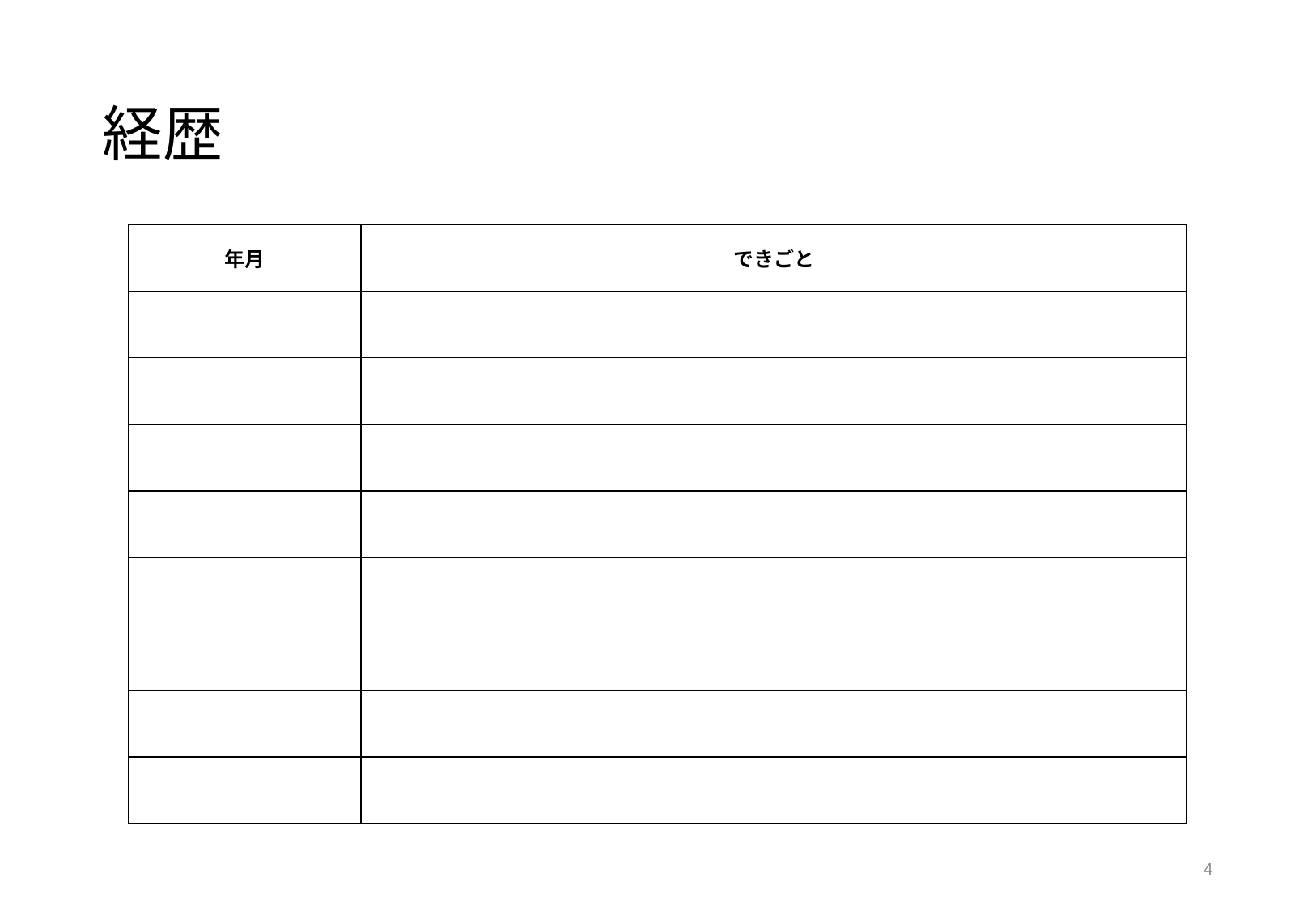

# 経歴
| 年月 | できごと |
| --- | --- |
|  |  |
|  |  |
|  |  |
|  |  |
|  |  |
|  |  |
|  |  |
|  |  |
4